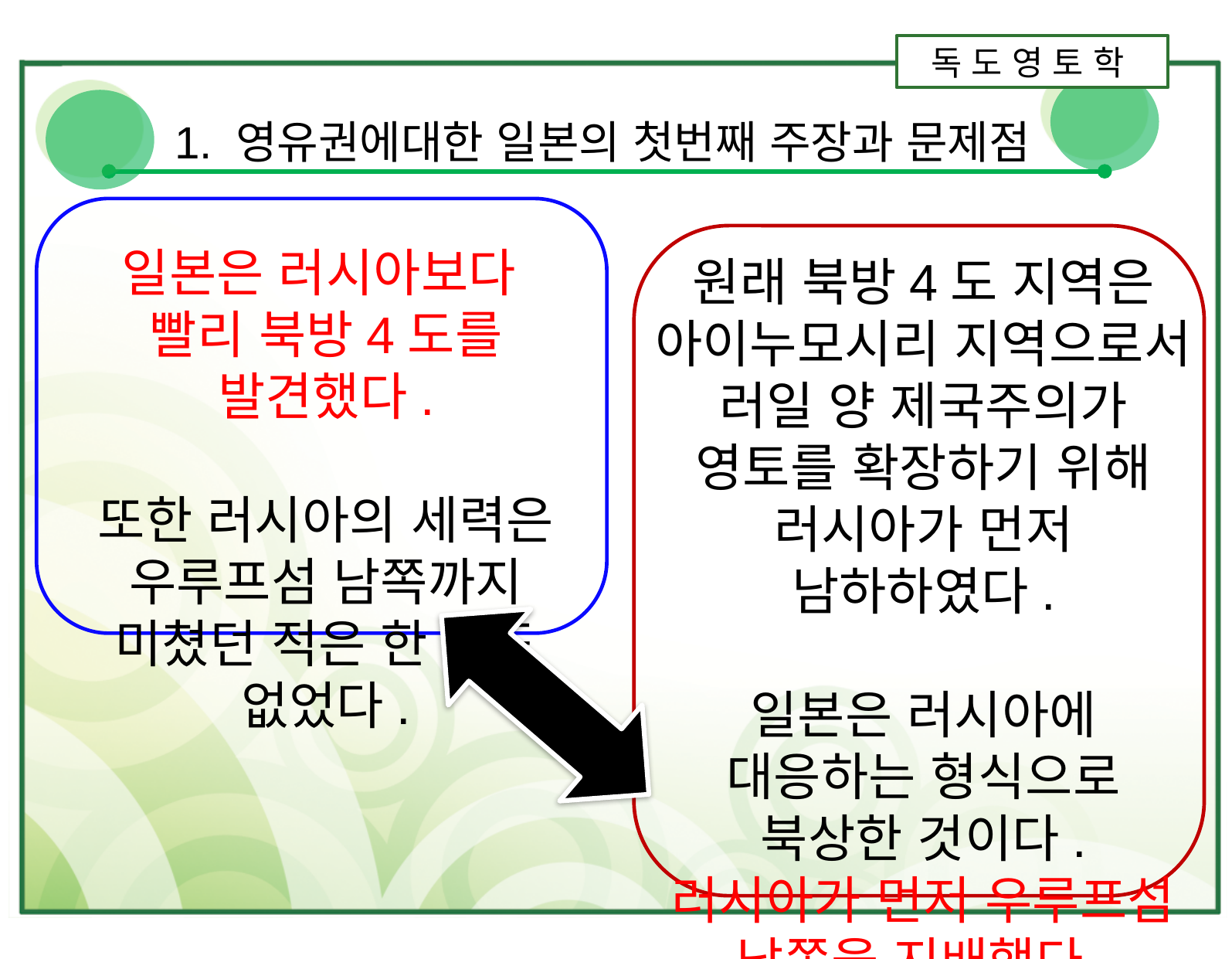

독 도 영 토 학

1. 영유권에대한 일본의 첫번째 주장과 문제점

일본은 러시아보다
빨리 북방4도를 발견했다.

또한 러시아의 세력은 우루프섬 남쪽까지 미쳤던 적은 한 번도 없었다.
원래 북방4도 지역은 아이누모시리 지역으로서 러일 양 제국주의가 영토를 확장하기 위해 러시아가 먼저 남하하였다.

일본은 러시아에 대응하는 형식으로 북상한 것이다.
러시아가 먼저 우루프섬 남쪽을 지배했다.